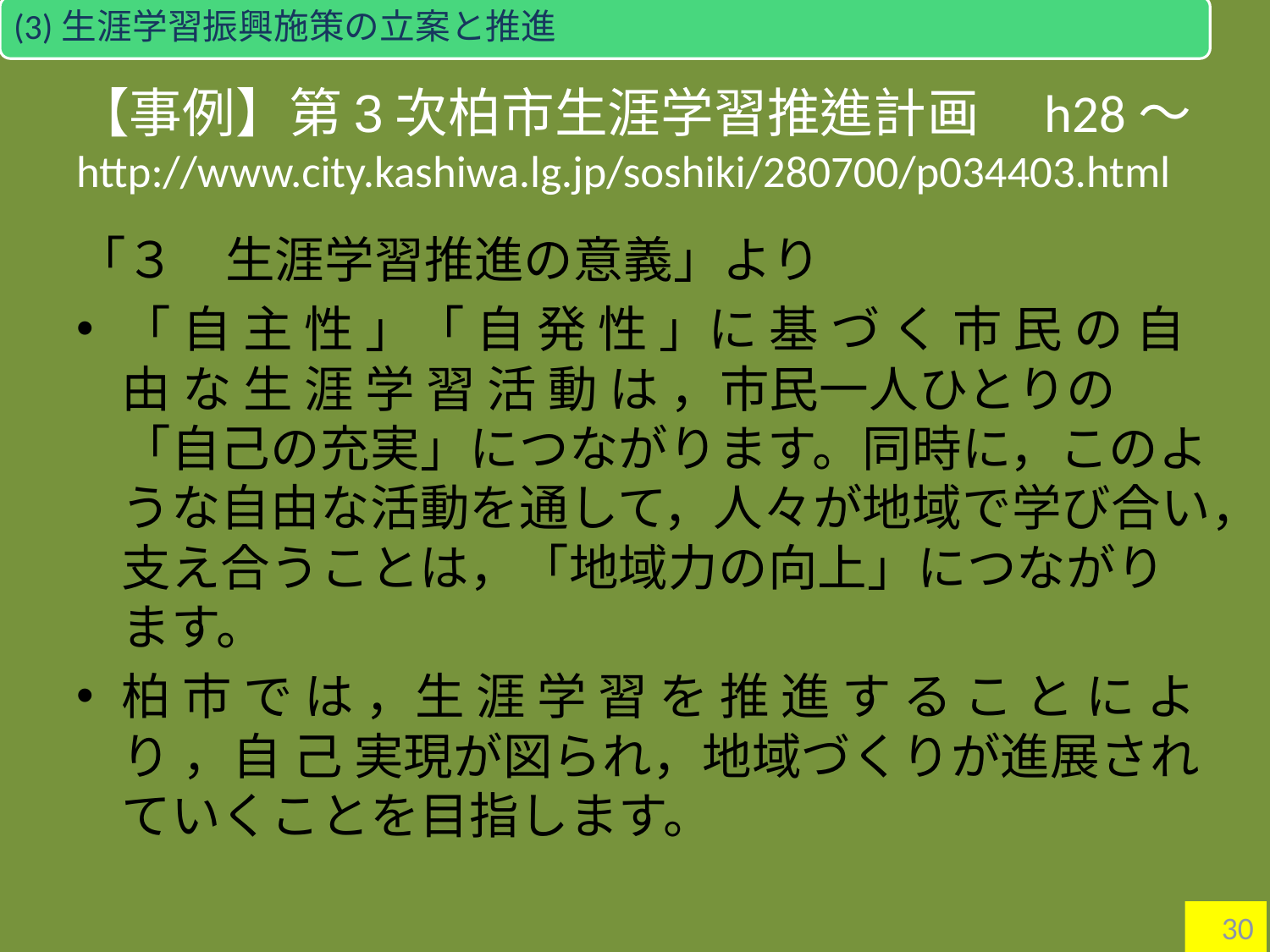

(3)生涯学習振興施策の立案と推進
# 【事例】第3次柏市生涯学習推進計画　h28～ http://www.city.kashiwa.lg.jp/soshiki/280700/p034403.html
「３　生涯学習推進の意義」より
「 自 主 性 」「 自 発 性 」に 基 づ く 市 民 の 自 由 な 生 涯 学 習 活 動 は ，市民一人ひとりの「自己の充実」につながります。同時に，このような自由な活動を通して，人々が地域で学び合い，支え合うことは，「地域力の向上」につながります。
柏 市 で は ，生 涯 学 習 を 推 進 す る こ と に よ り ，自 己 実現が図られ，地域づくりが進展されていくことを目指します。
30